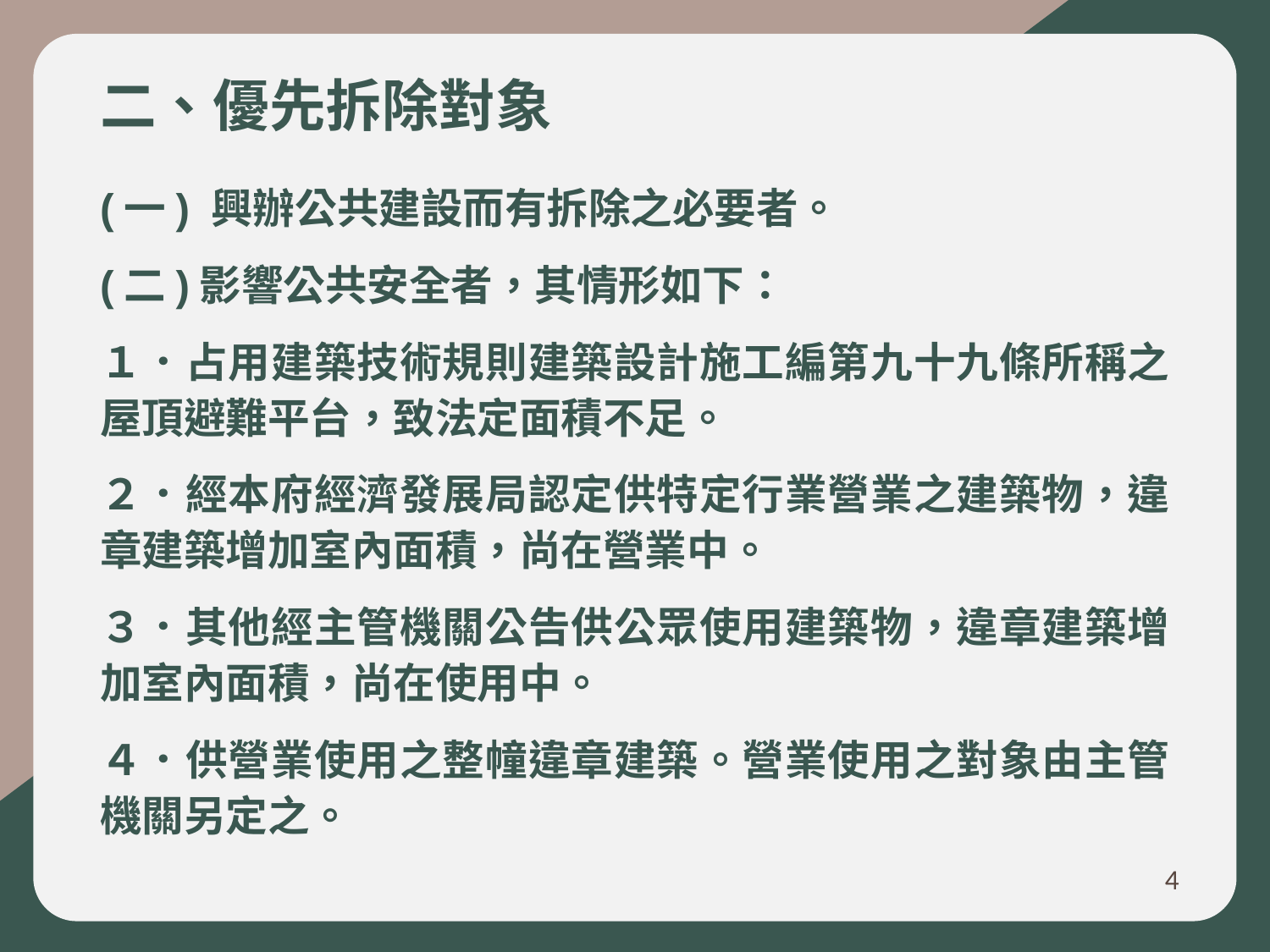

# 二、優先拆除對象
(一) 興辦公共建設而有拆除之必要者。
(二)影響公共安全者，其情形如下：
１．占用建築技術規則建築設計施工編第九十九條所稱之屋頂避難平台，致法定面積不足。
２．經本府經濟發展局認定供特定行業營業之建築物，違章建築增加室內面積，尚在營業中。
３．其他經主管機關公告供公眾使用建築物，違章建築增加室內面積，尚在使用中。
４．供營業使用之整幢違章建築。營業使用之對象由主管機關另定之。
4